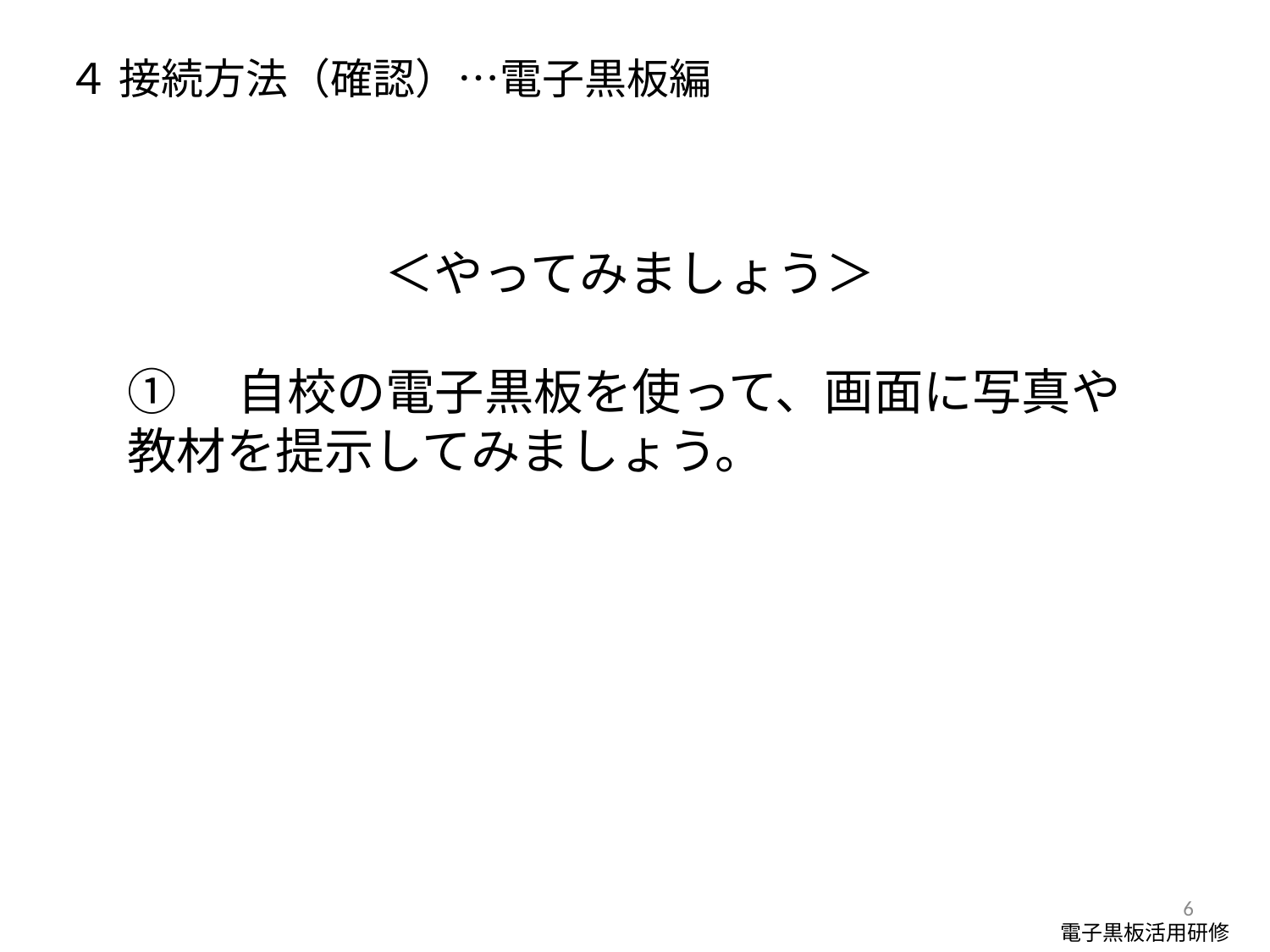

４ 接続方法（確認）…電子黒板編
＜やってみましょう＞

①　自校の電子黒板を使って、画面に写真や教材を提示してみましょう。

6
電子黒板活用研修